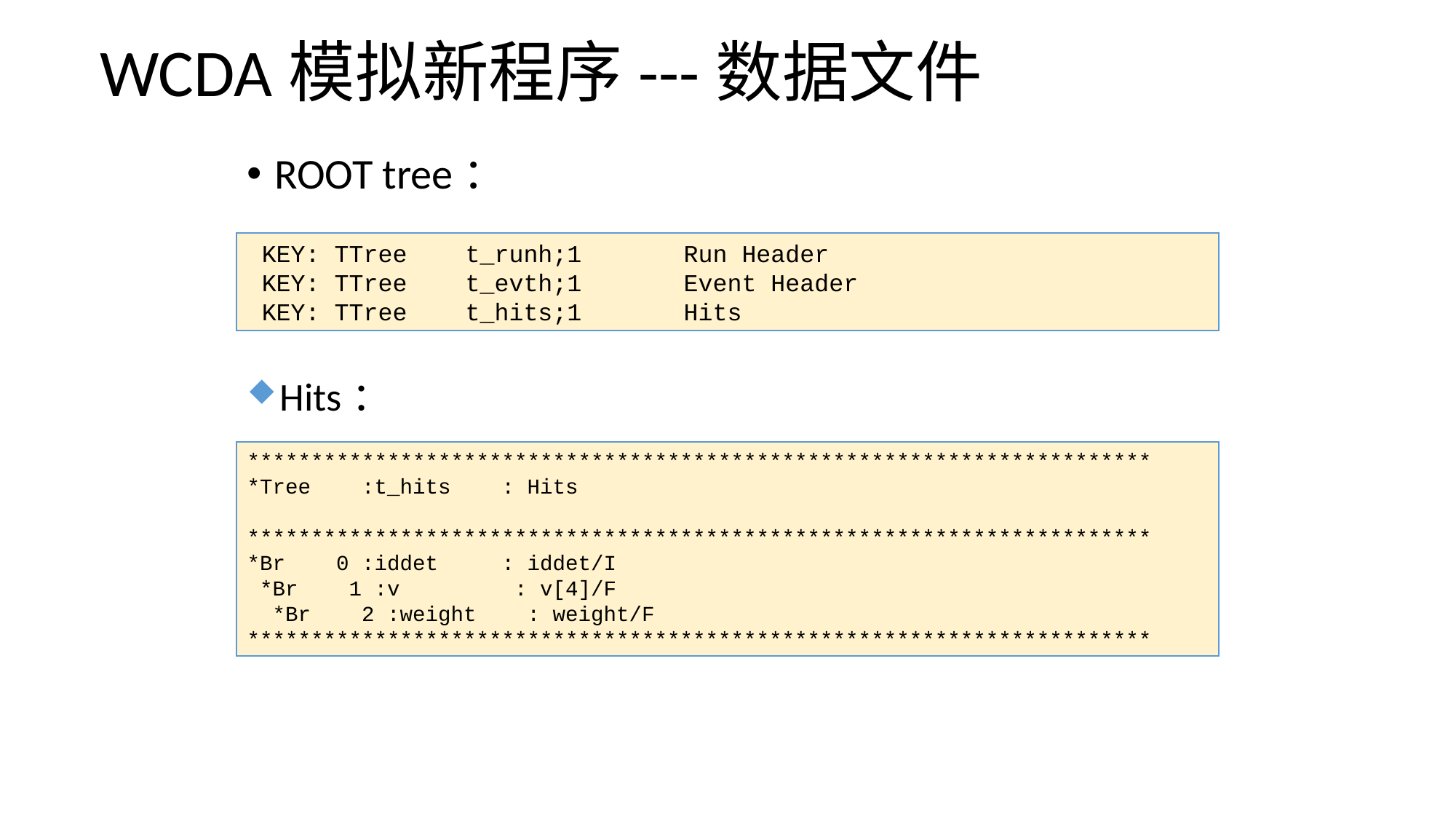

# WCDA模拟新程序---数据文件
ROOT tree：
 KEY: TTree	t_runh;1	Run Header
 KEY: TTree	t_evth;1	Event Header
 KEY: TTree	t_hits;1	Hits
Hits：
***********************************************************************
*Tree    :t_hits    : Hits
***********************************************************************
*Br    0 :iddet     : iddet/I                                                *Br    1 :v         : v[4]/F                                                 *Br    2 :weight    : weight/F
***********************************************************************